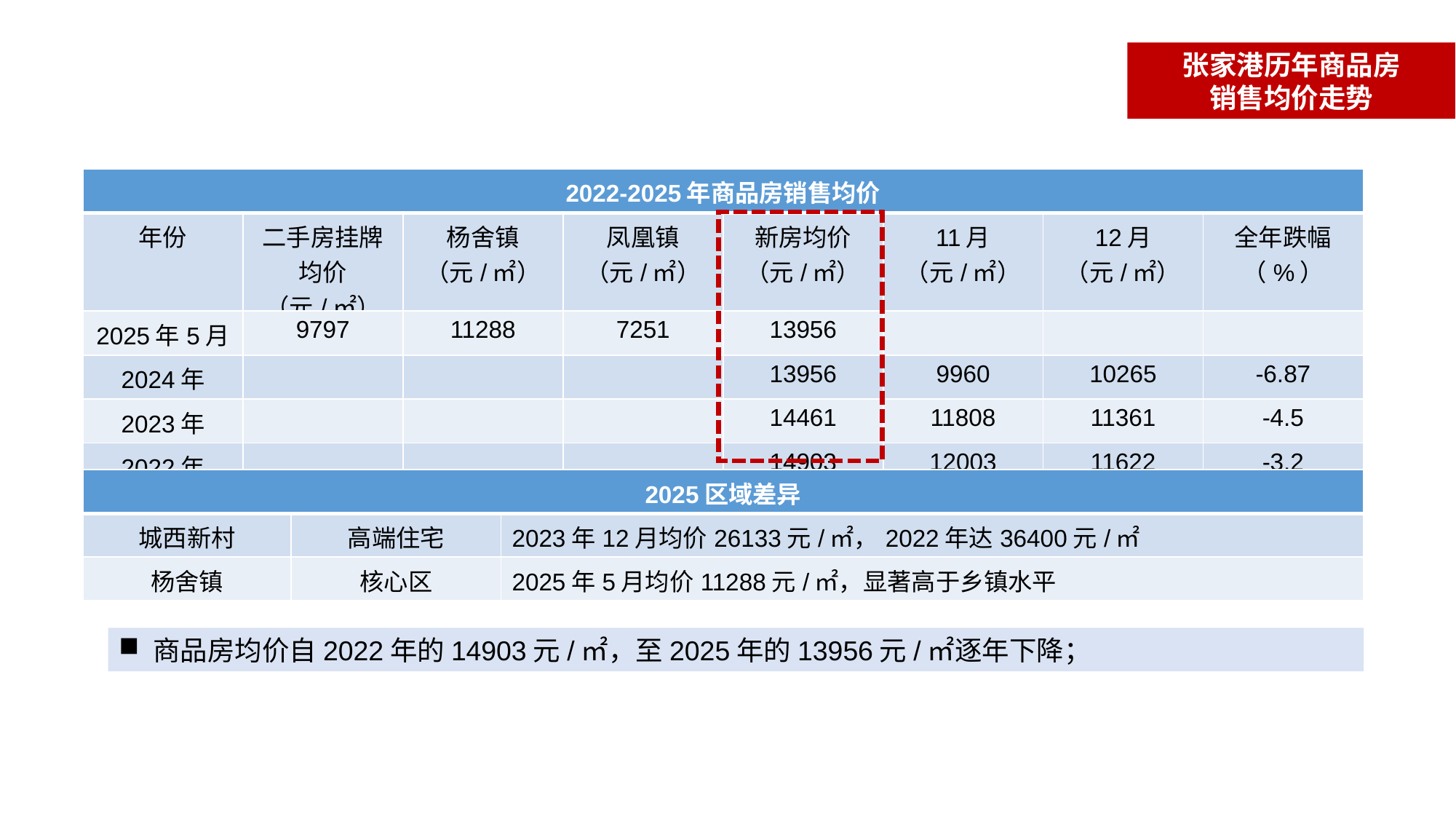

张家港历年商品房
销售均价走势
| 2022-2025年商品房销售均价 |  |  |  |  |  |  |  |
| --- | --- | --- | --- | --- | --- | --- | --- |
| 年份 | 二手房挂牌均价（元/㎡） | 杨舍镇 （元/㎡） | 凤凰镇 （元/㎡） | 新房均价（元/㎡） | 11月 （元/㎡） | 12月 （元/㎡） | 全年跌幅（%） |
| 2025年5月 | 9797 | 11288 | 7251 | 13956 |  |  |  |
| 2024年 |  |  |  | 13956 | 9960 | 10265 | -6.87 |
| 2023年 |  |  |  | 14461 | 11808 | 11361 | -4.5 |
| 2022年 |  |  |  | 14903 | 12003 | 11622 | -3.2 |

| 2025区域差异 |  |  |
| --- | --- | --- |
| 城西新村 | 高端住宅 | 2023年12月均价26133元/㎡，2022年达36400元/㎡‌ |
| 杨舍镇 | 核心区 | 2025年5月均价11288元/㎡，显著高于乡镇水平‌ |
商品房均价自2022年的14903元/㎡，至2025年的13956元/㎡逐年下降；